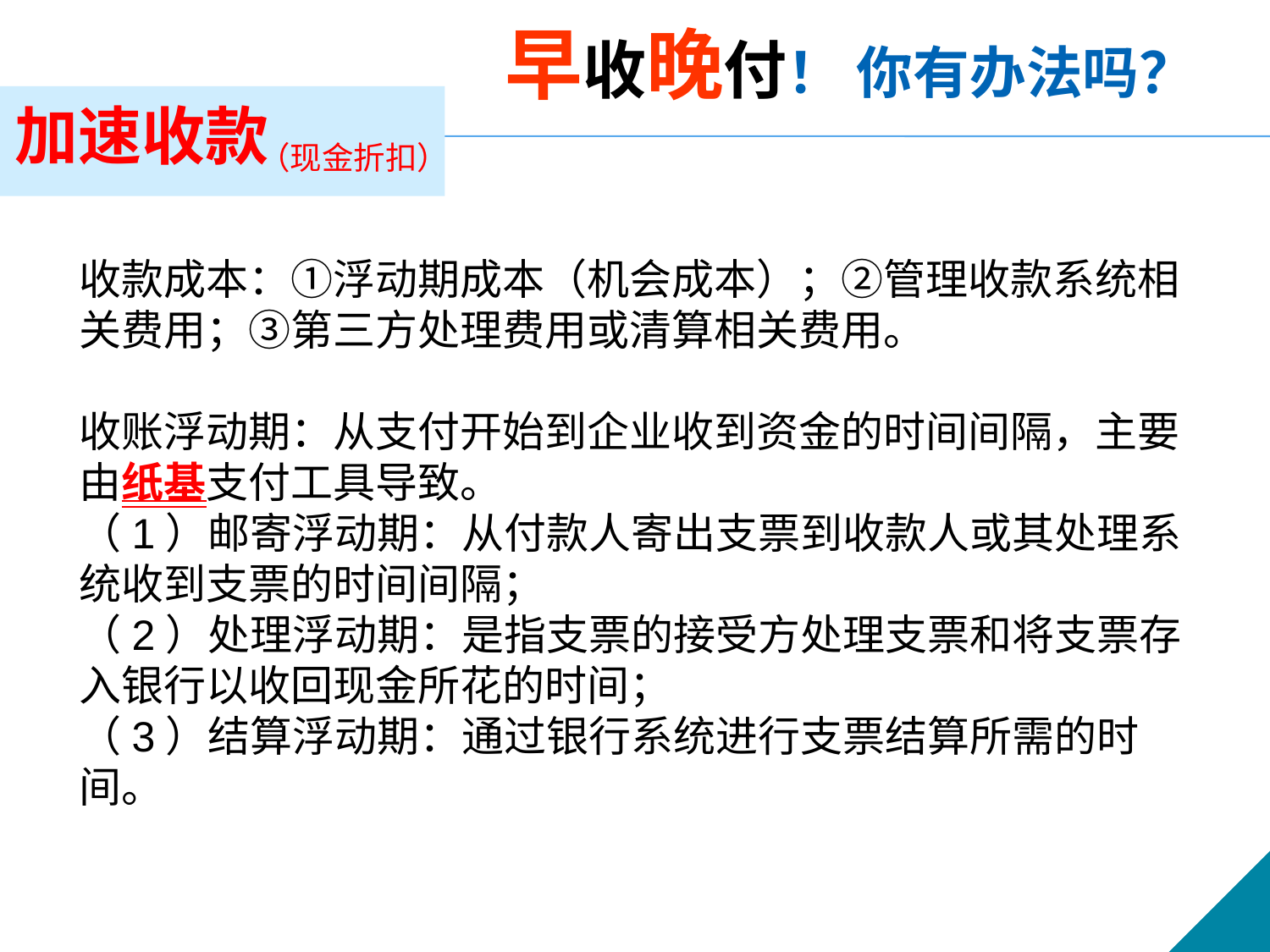

早收晚付！ 你有办法吗？
加速收款
（现金折扣）
收款成本：①浮动期成本（机会成本）；②管理收款系统相关费用；③第三方处理费用或清算相关费用。

收账浮动期：从支付开始到企业收到资金的时间间隔，主要由纸基支付工具导致。
（1）邮寄浮动期：从付款人寄出支票到收款人或其处理系统收到支票的时间间隔；
（2）处理浮动期：是指支票的接受方处理支票和将支票存入银行以收回现金所花的时间；
（3）结算浮动期：通过银行系统进行支票结算所需的时间。